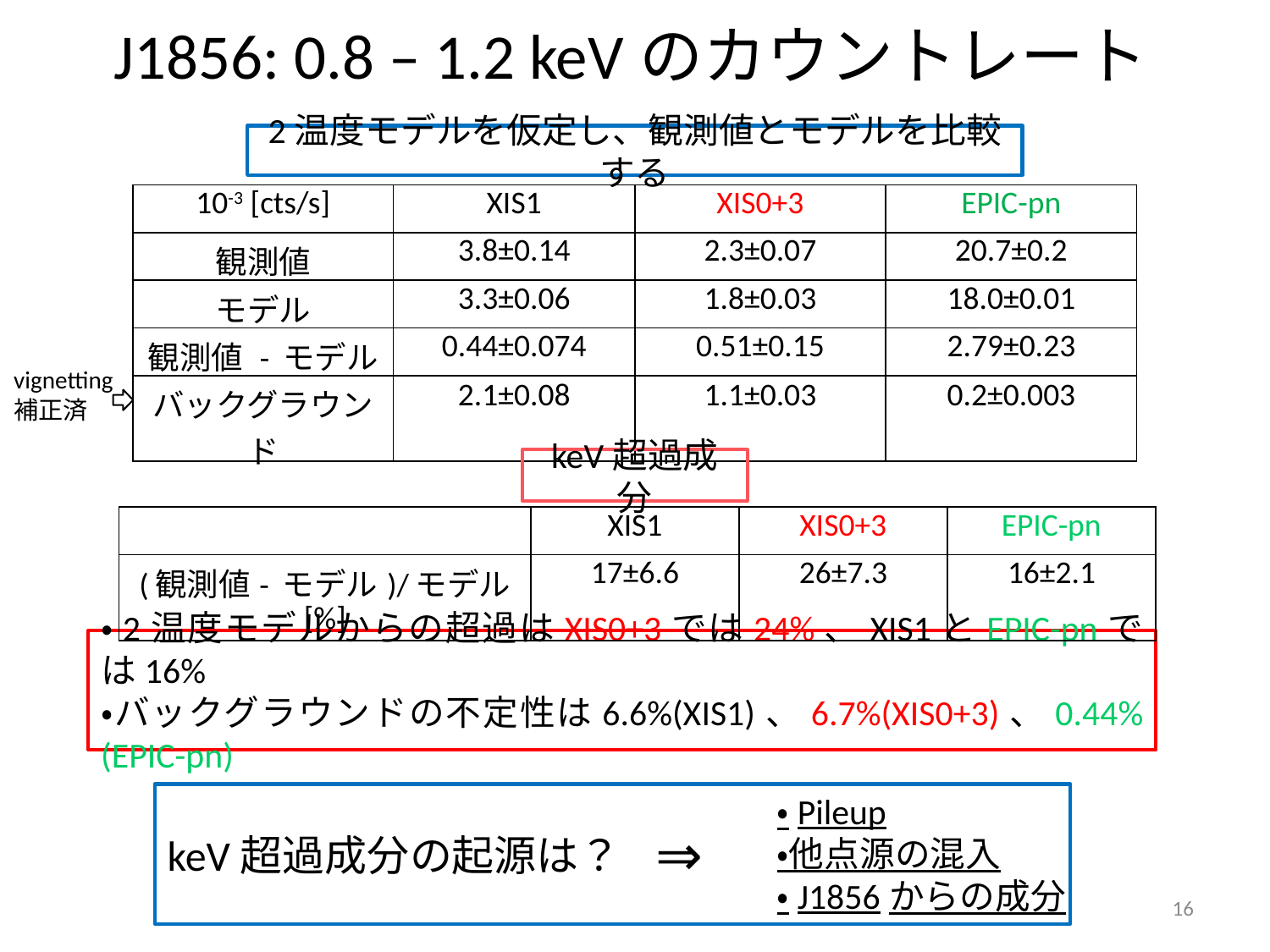

J1856: 0.8 – 1.2 keVのカウントレート
2温度モデルを仮定し、観測値とモデルを比較する
| 10-3 [cts/s] | XIS1 | XIS0+3 | EPIC-pn |
| --- | --- | --- | --- |
| 観測値 | 3.8±0.14 | 2.3±0.07 | 20.7±0.2 |
| モデル | 3.3±0.06 | 1.8±0.03 | 18.0±0.01 |
| 観測値 - モデル | 0.44±0.074 | 0.51±0.15 | 2.79±0.23 |
| バックグラウンド | 2.1±0.08 | 1.1±0.03 | 0.2±0.003 |
vignetting
補正済

keV超過成分
|  | XIS1 | XIS0+3 | EPIC-pn |
| --- | --- | --- | --- |
| (観測値- モデル)/モデル [%] | 17±6.6 | 26±7.3 | 16±2.1 |
・2温度モデルからの超過はXIS0+3では24%、XIS1とEPIC-pnでは16%
・バックグラウンドの不定性は6.6%(XIS1)、6.7%(XIS0+3)、0.44%(EPIC-pn)
・Pileup
・他点源の混入
・J1856からの成分
keV超過成分の起源は？
⇒
16